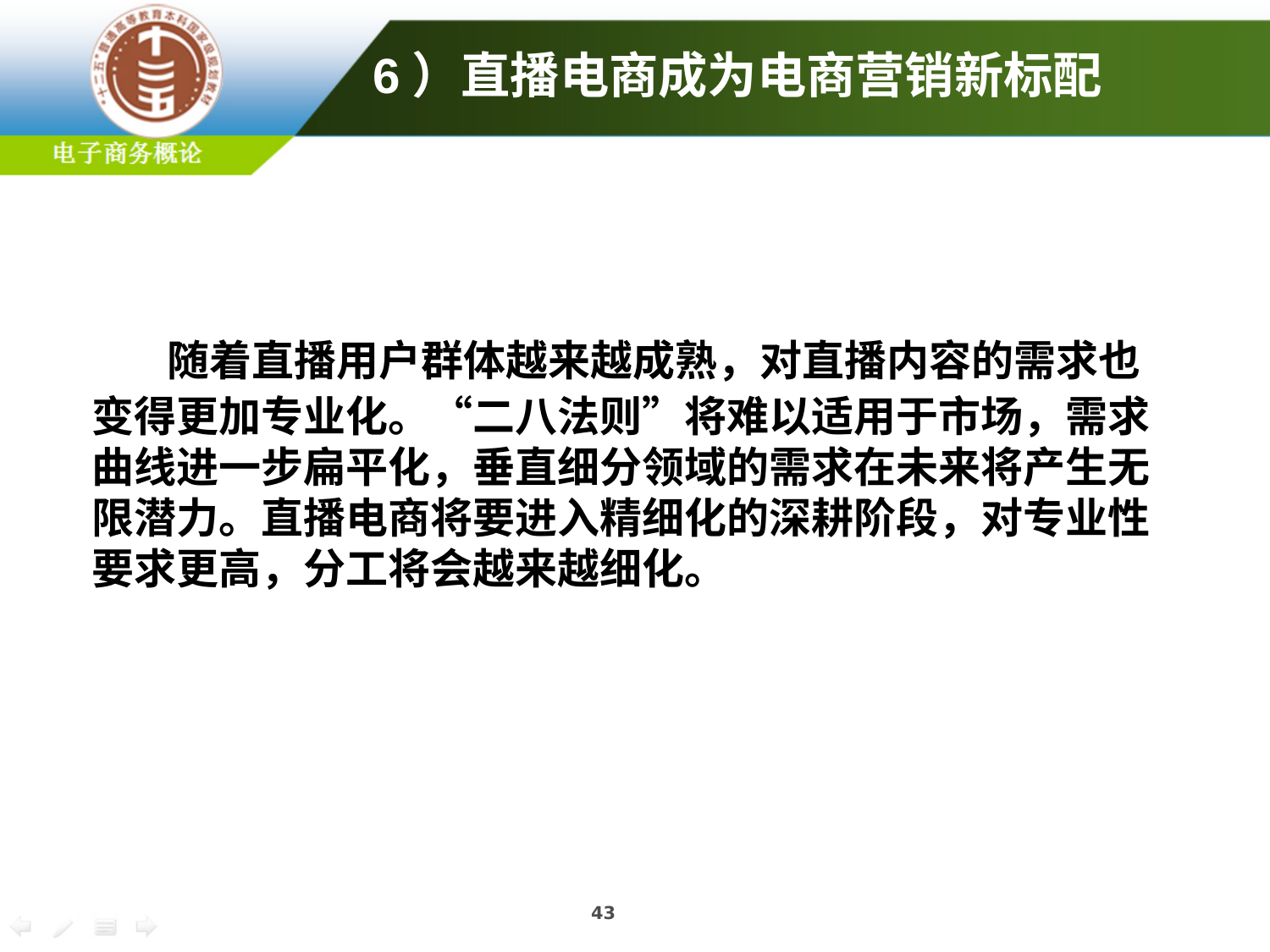

6）直播电商成为电商营销新标配
             随着直播用户群体越来越成熟，对直播内容的需求也变得更加专业化。“二八法则”将难以适用于市场，需求曲线进一步扁平化，垂直细分领域的需求在未来将产生无限潜力。直播电商将要进入精细化的深耕阶段，对专业性要求更高，分工将会越来越细化。

43